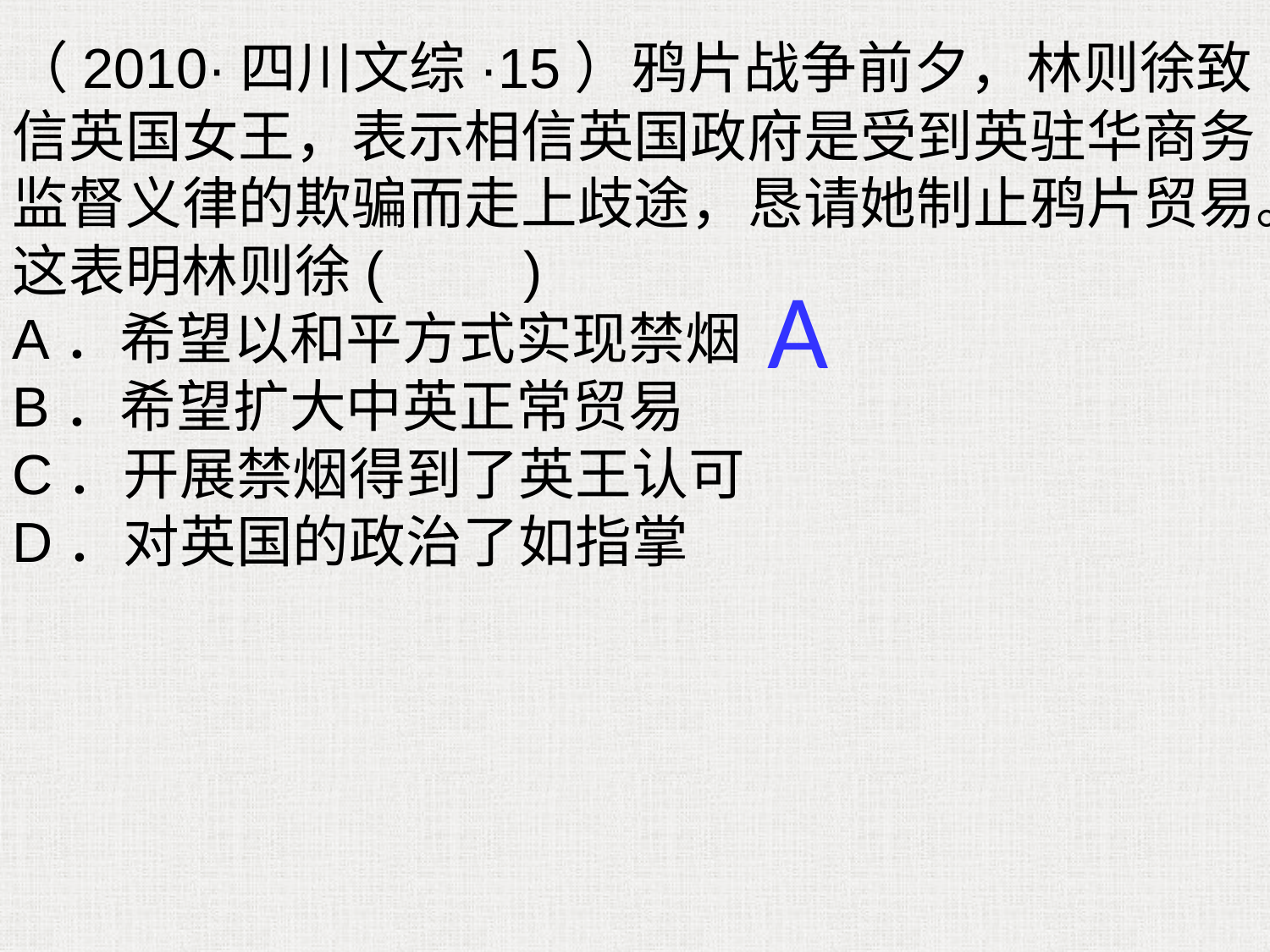

（2010·四川文综·15）鸦片战争前夕，林则徐致信英国女王，表示相信英国政府是受到英驻华商务监督义律的欺骗而走上歧途，恳请她制止鸦片贸易。这表明林则徐(　　)
A．希望以和平方式实现禁烟
B．希望扩大中英正常贸易
C．开展禁烟得到了英王认可
D．对英国的政治了如指掌

A